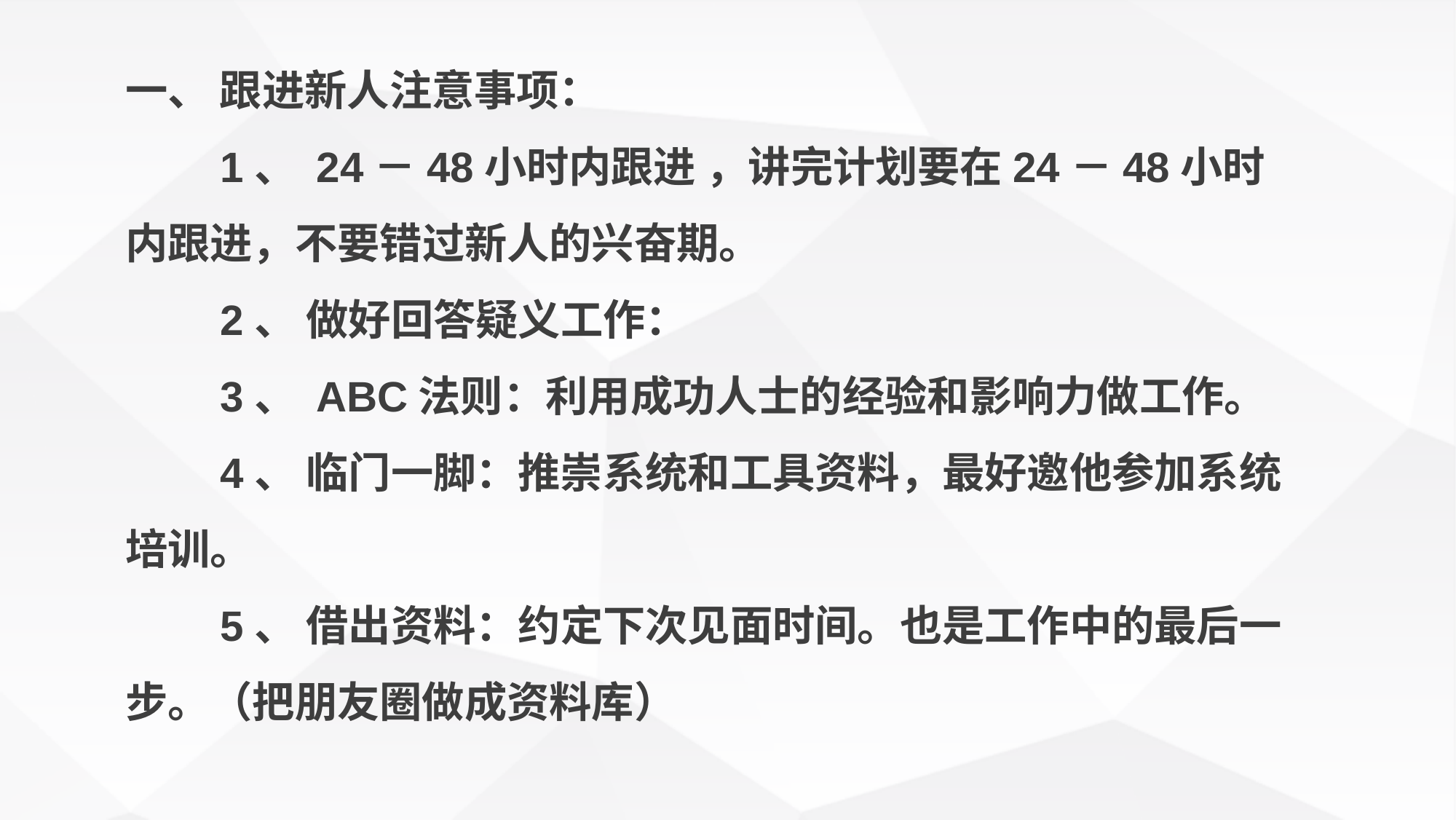

一、 跟进新人注意事项：
　　1、 24－48小时内跟进 ，讲完计划要在24－48小时内跟进，不要错过新人的兴奋期。
　　2、 做好回答疑义工作：
　　3、 ABC法则：利用成功人士的经验和影响力做工作。
　　4、 临门一脚：推崇系统和工具资料，最好邀他参加系统培训。
　　5、 借出资料：约定下次见面时间。也是工作中的最后一步。（把朋友圈做成资料库）